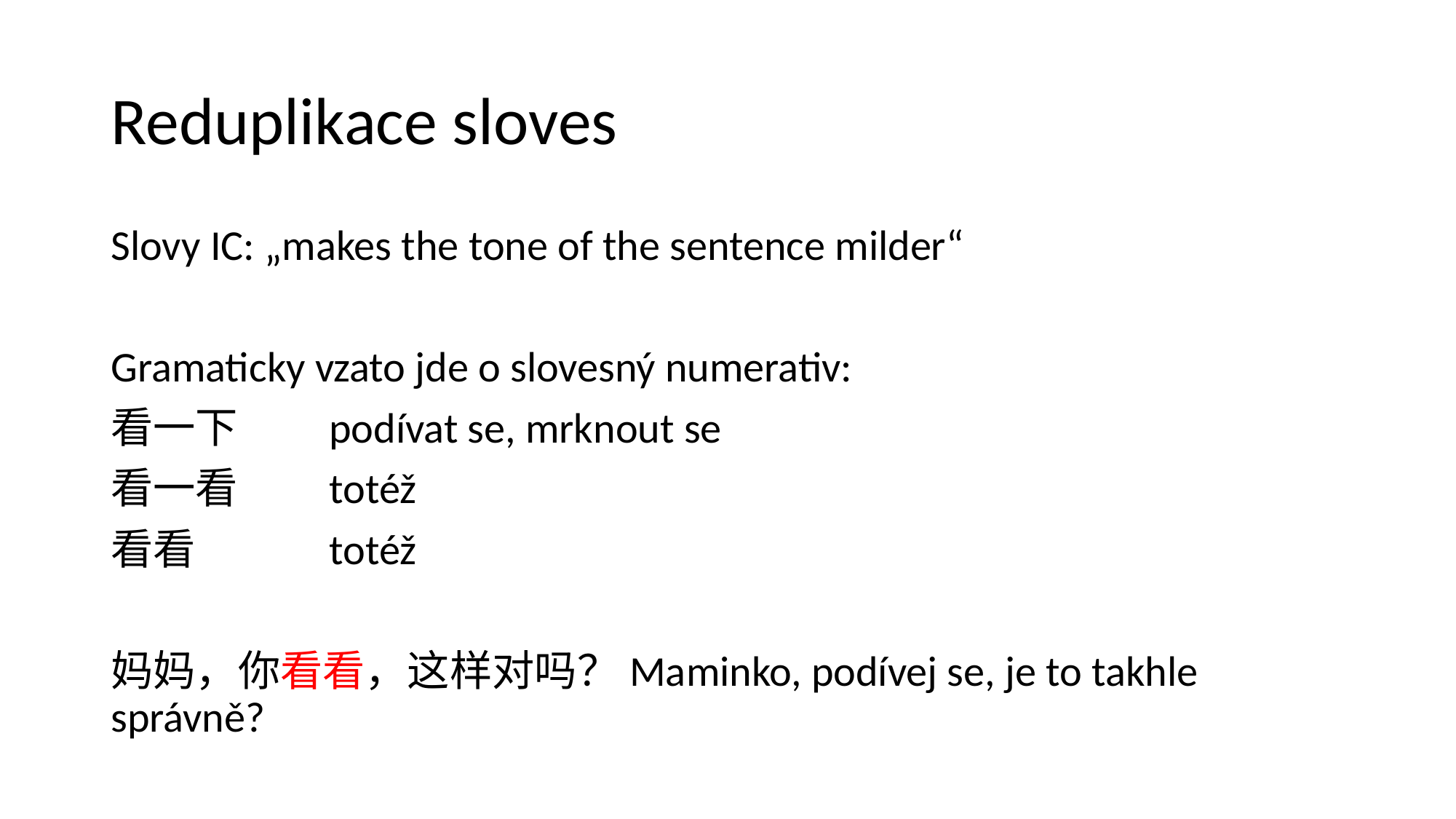

# Reduplikace sloves
Slovy IC: „makes the tone of the sentence milder“

Gramaticky vzato jde o slovesný numerativ:
看一下 	podívat se, mrknout se
看一看	totéž
看看		totéž

妈妈，你看看，这样对吗？Maminko, podívej se, je to takhle správně?